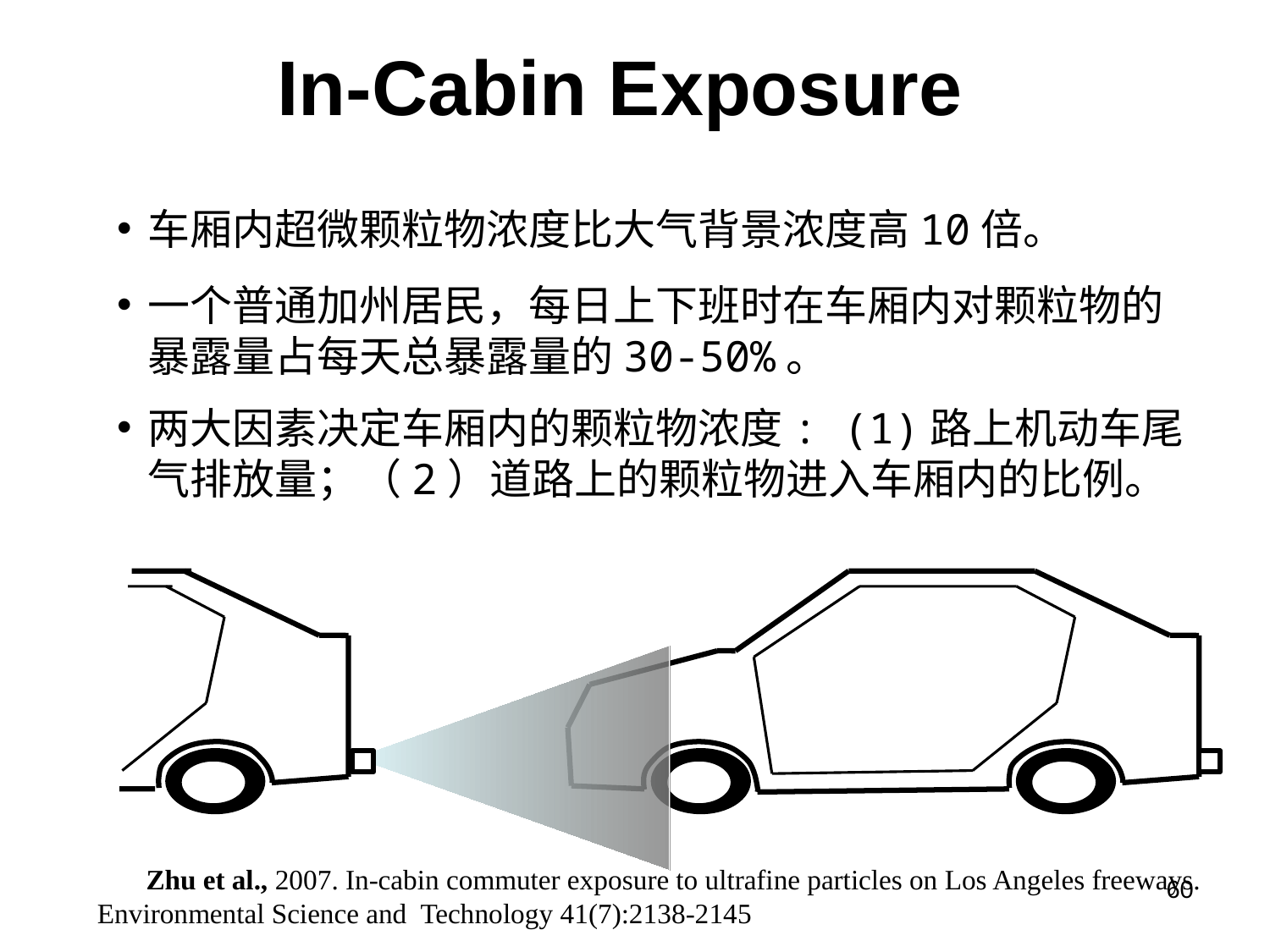

In-Cabin Exposure
车厢内超微颗粒物浓度比大气背景浓度高10倍。

一个普通加州居民，每日上下班时在车厢内对颗粒物的暴露量占每天总暴露量的30-50%。

两大因素决定车厢内的颗粒物浓度: (1)路上机动车尾气排放量；（2）道路上的颗粒物进入车厢内的比例。

Zhu et al., 2007. In-cabin commuter exposure to ultrafine particles on Los Angeles freeways.
Environmental Science and  Technology 41(7):2138-2145
60